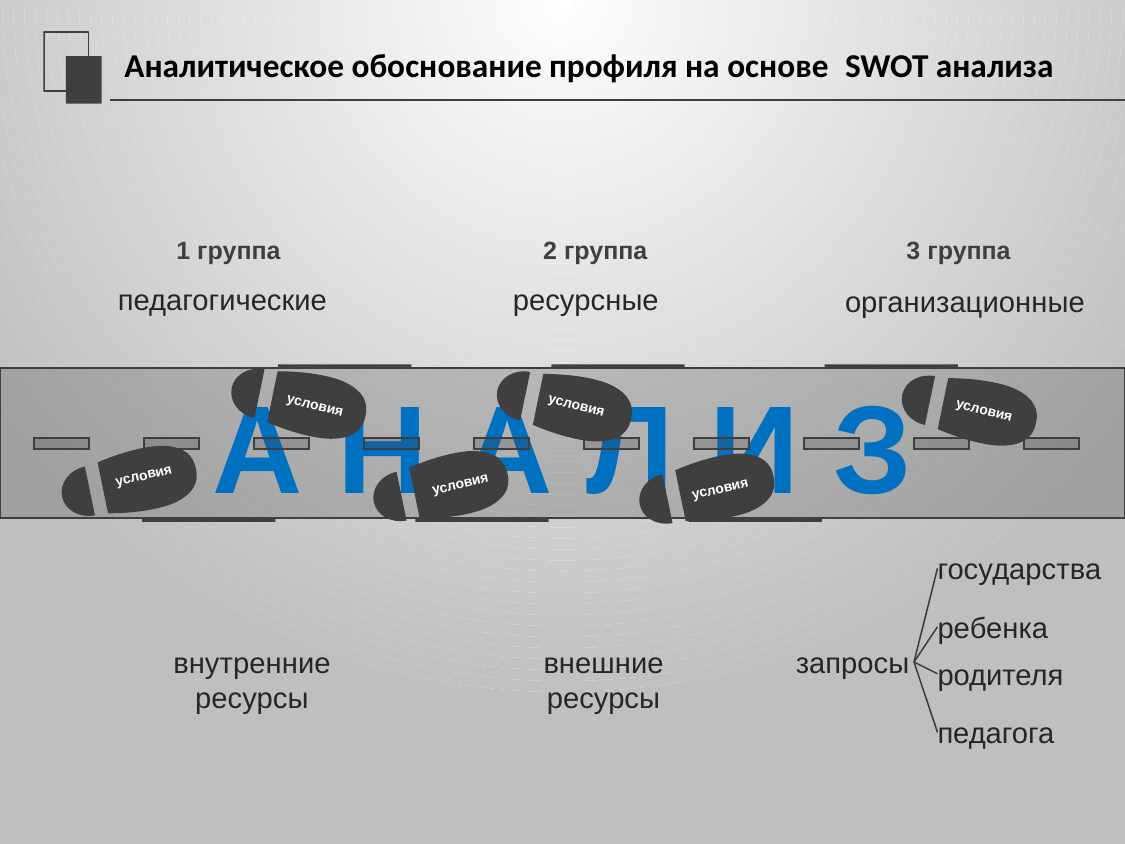

延迟符
# Аналитическое обоснование профиля на основе  SWOT анализа
1 группа
 2 группа
 3 группа
педагогические
ресурсные
организационные

А Н А Л И З

условия
условия
условия

условия
условия
условия

государства
ребенка
внутренние ресурсы
внешние ресурсы
запросы
родителя
педагога